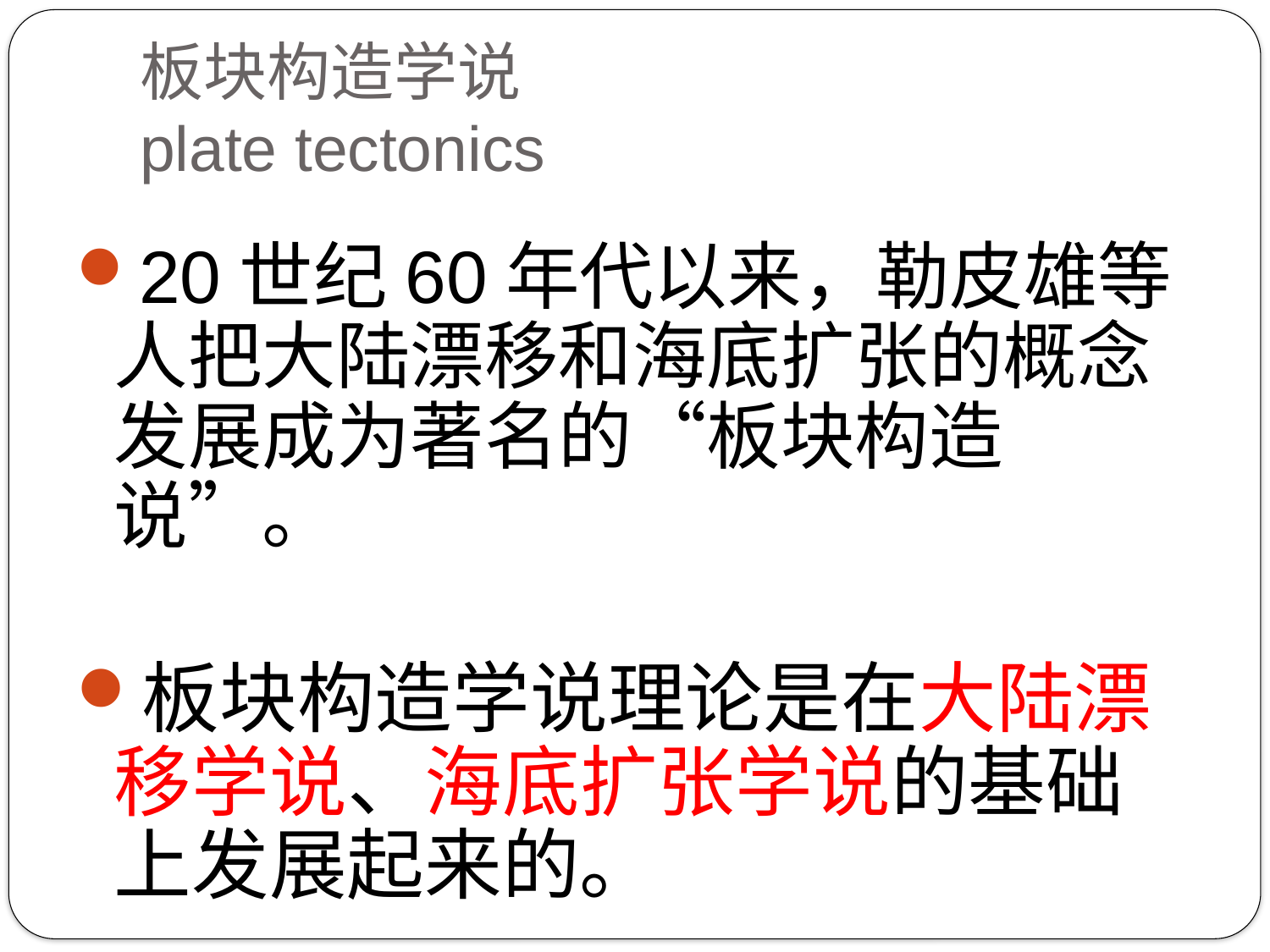

# 板块构造学说 plate tectonics
20世纪60年代以来，勒皮雄等人把大陆漂移和海底扩张的概念发展成为著名的“板块构造说”。

板块构造学说理论是在大陆漂移学说、海底扩张学说的基础上发展起来的。